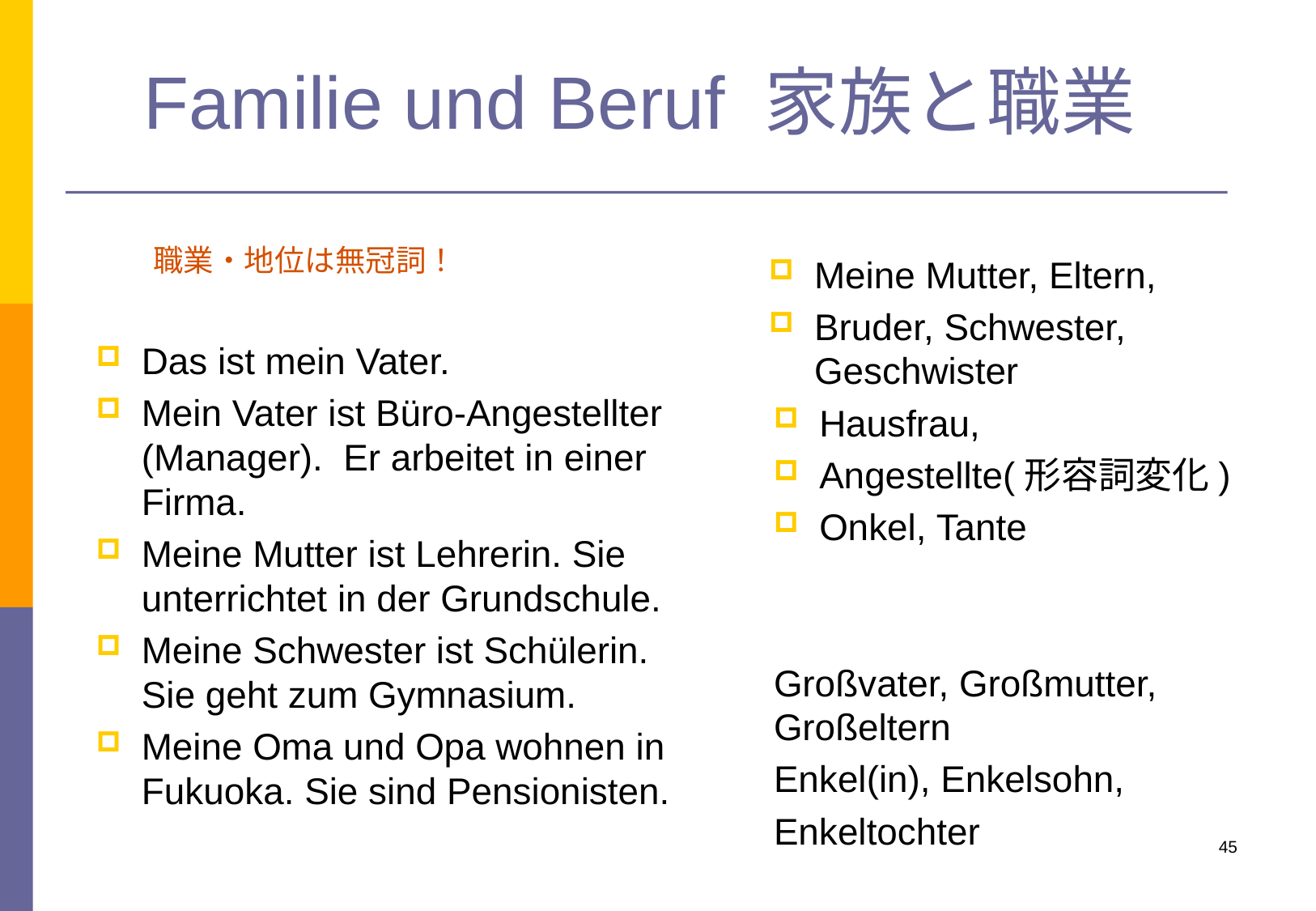

# Familie und Beruf 家族と職業
職業・地位は無冠詞！
Meine Mutter, Eltern,
Bruder, Schwester, Geschwister
Hausfrau,
Angestellte(形容詞変化)
Onkel, Tante

Großvater, Großmutter, Großeltern
Enkel(in), Enkelsohn,
Enkeltochter
Das ist mein Vater.
Mein Vater ist Büro-Angestellter (Manager).  Er arbeitet in einer Firma.
Meine Mutter ist Lehrerin. Sie unterrichtet in der Grundschule.
Meine Schwester ist Schülerin. Sie geht zum Gymnasium.
Meine Oma und Opa wohnen in Fukuoka. Sie sind Pensionisten.
45